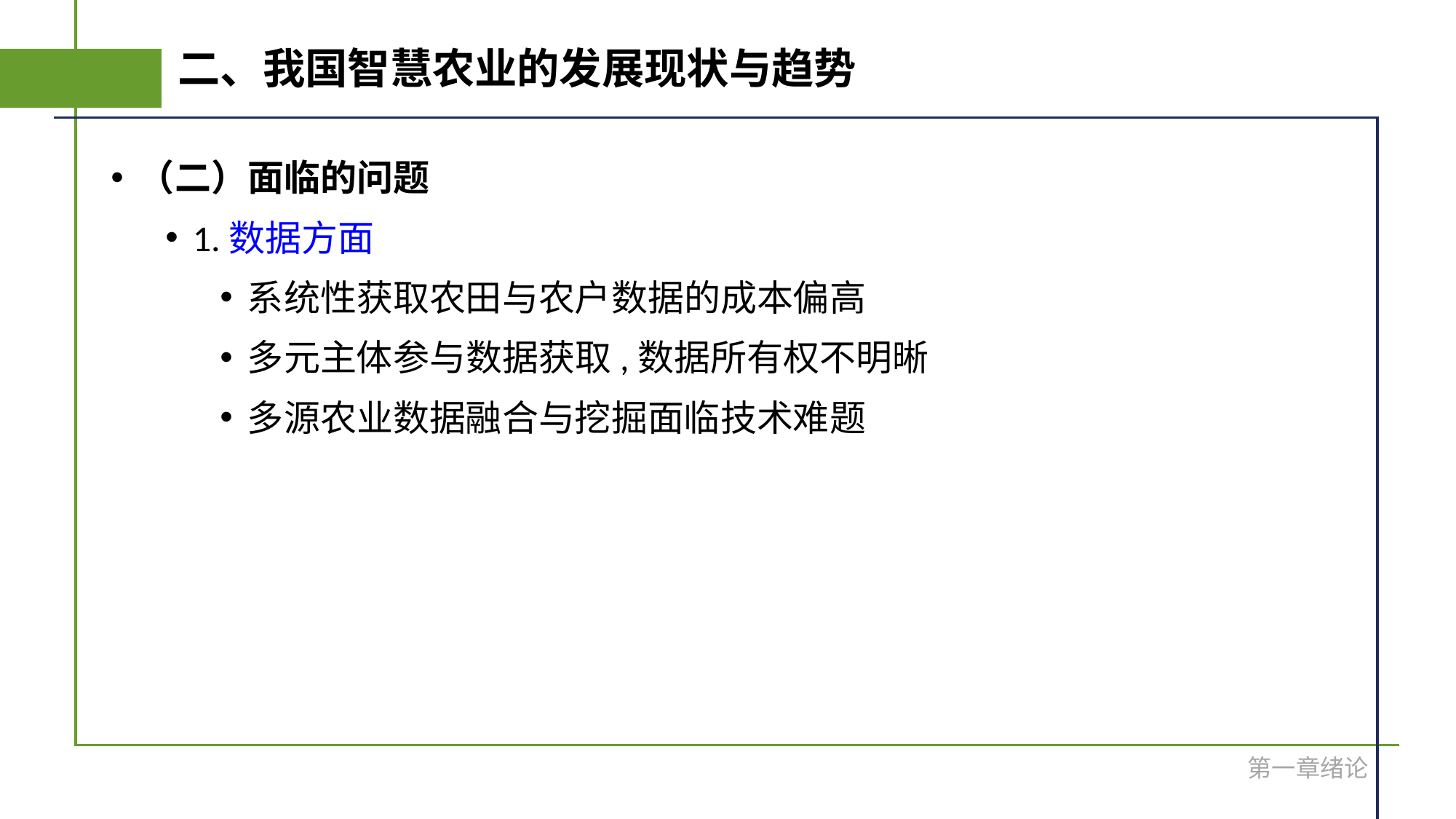

# 二、我国智慧农业的发展现状与趋势
（二）面临的问题
1.数据方面
系统性获取农田与农户数据的成本偏高
多元主体参与数据获取,数据所有权不明晰
多源农业数据融合与挖掘面临技术难题

第一章绪论